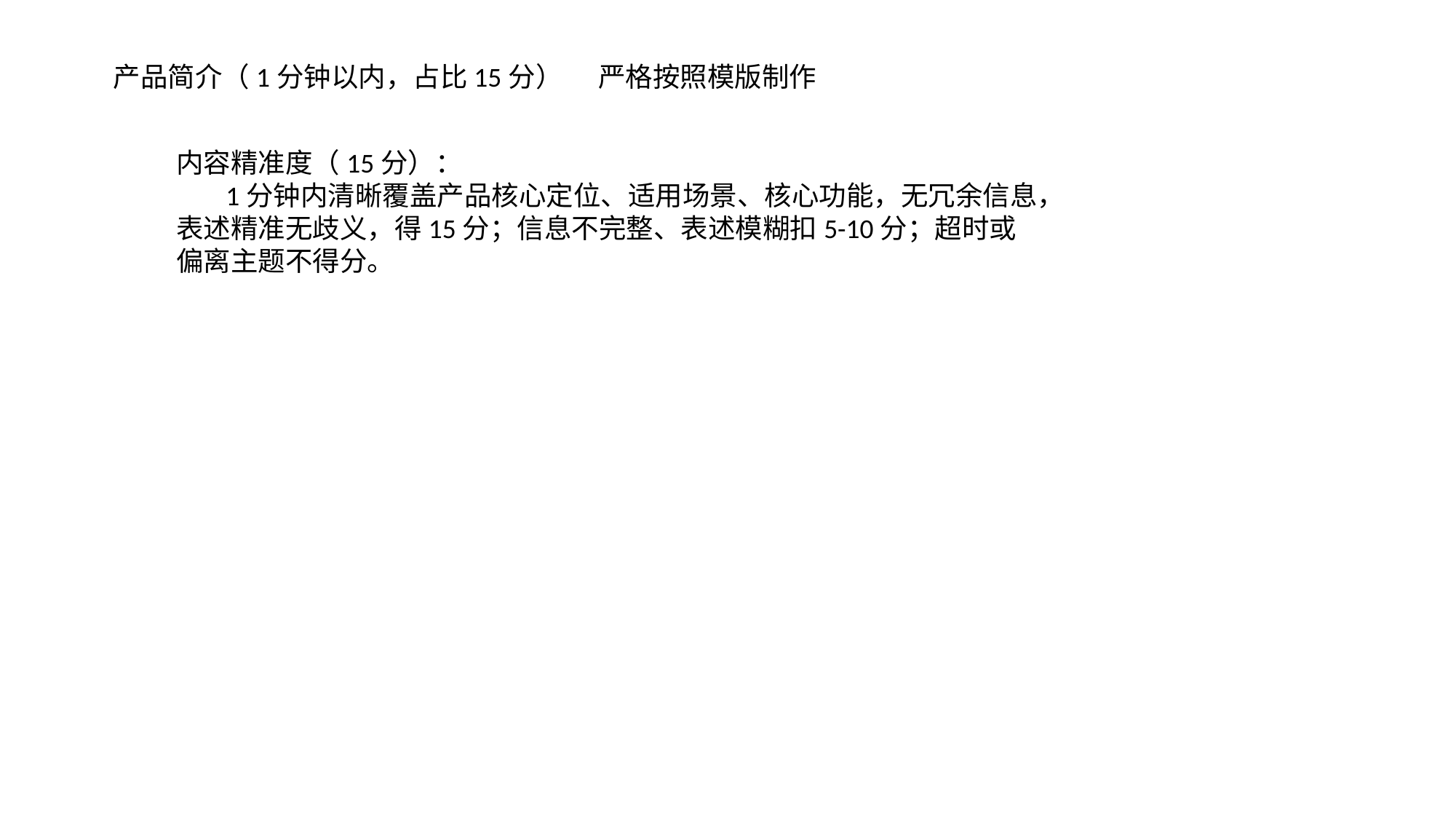

产品简介（1分钟以内，占比15分）
严格按照模版制作
内容精准度（15分）：
        1分钟内清晰覆盖产品核心定位、适用场景、核心功能，无冗余信息，表述精准无歧义，得15分；信息不完整、表述模糊扣5-10分；超时或偏离主题不得分。